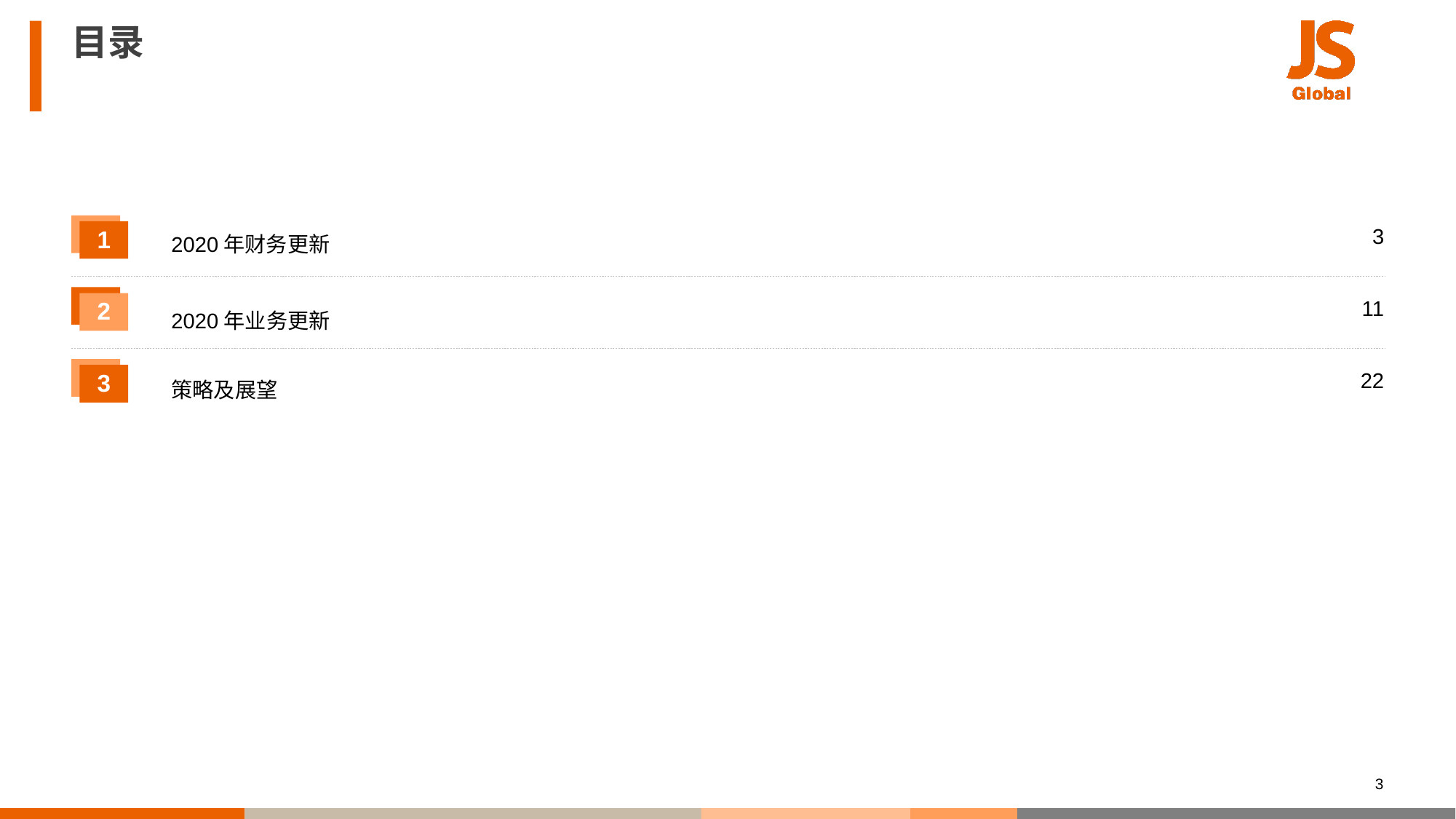

# 目录

1

2

3
3
2020年财务更新
11
2020年业务更新
22
策略及展望
3